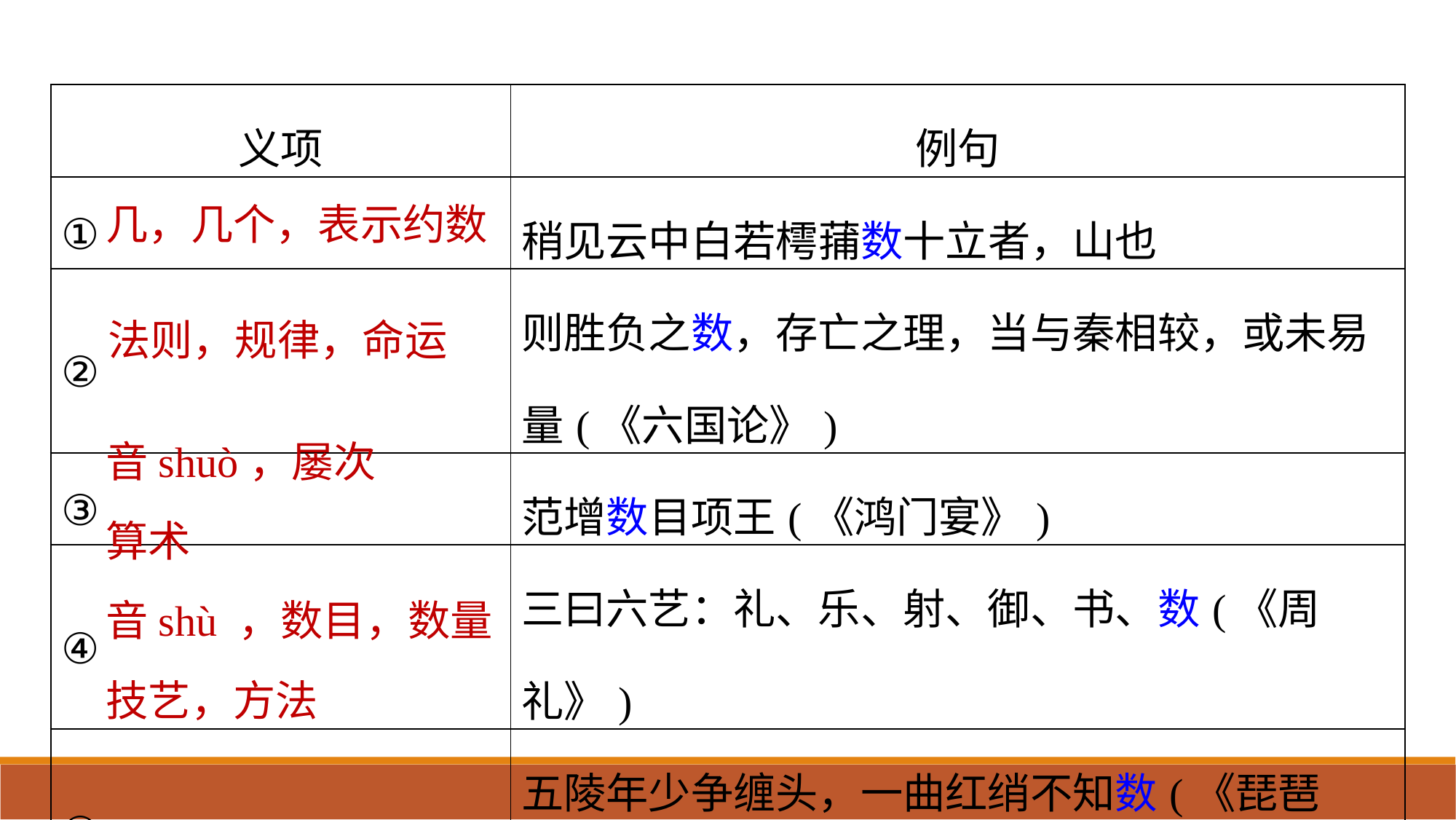

| 义项 | 例句 |
| --- | --- |
| ① | 稍见云中白若樗蒱数十立者，山也 |
| ② | 则胜负之数，存亡之理，当与秦相较，或未易量(《六国论》) |
| ③ | 范增数目项王(《鸿门宴》) |
| ④ | 三曰六艺：礼、乐、射、御、书、数(《周礼》) |
| ⑤ | 五陵年少争缠头，一曲红绡不知数(《琵琶行》) |
| ⑥ | 故为国之数，务在垦草(《商君书》) |
几，几个，表示约数
法则，规律，命运
音shuò，屡次
算术
音shù ，数目，数量
技艺，方法